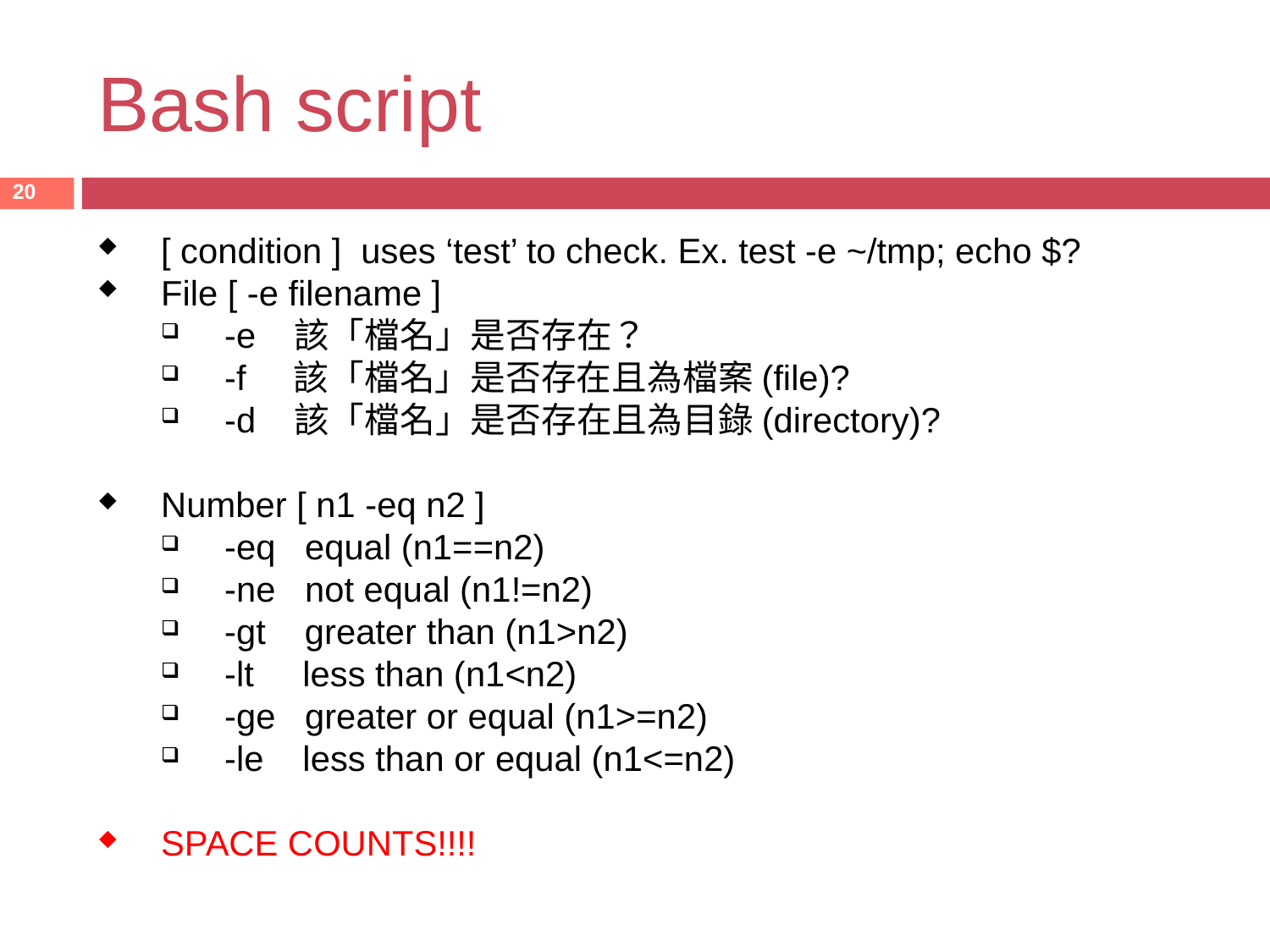

Bash script
20
[ condition ]  uses ‘test’ to check. Ex. test -e ~/tmp; echo $?
File [ -e filename ]
-e   該「檔名」是否存在？
-f    該「檔名」是否存在且為檔案(file)?
-d   該「檔名」是否存在且為目錄(directory)?

Number [ n1 -eq n2 ]
-eq   equal (n1==n2)
-ne   not equal (n1!=n2)
-gt    greater than (n1>n2)
-lt     less than (n1<n2)
-ge   greater or equal (n1>=n2)
-le    less than or equal (n1<=n2)

SPACE COUNTS!!!!